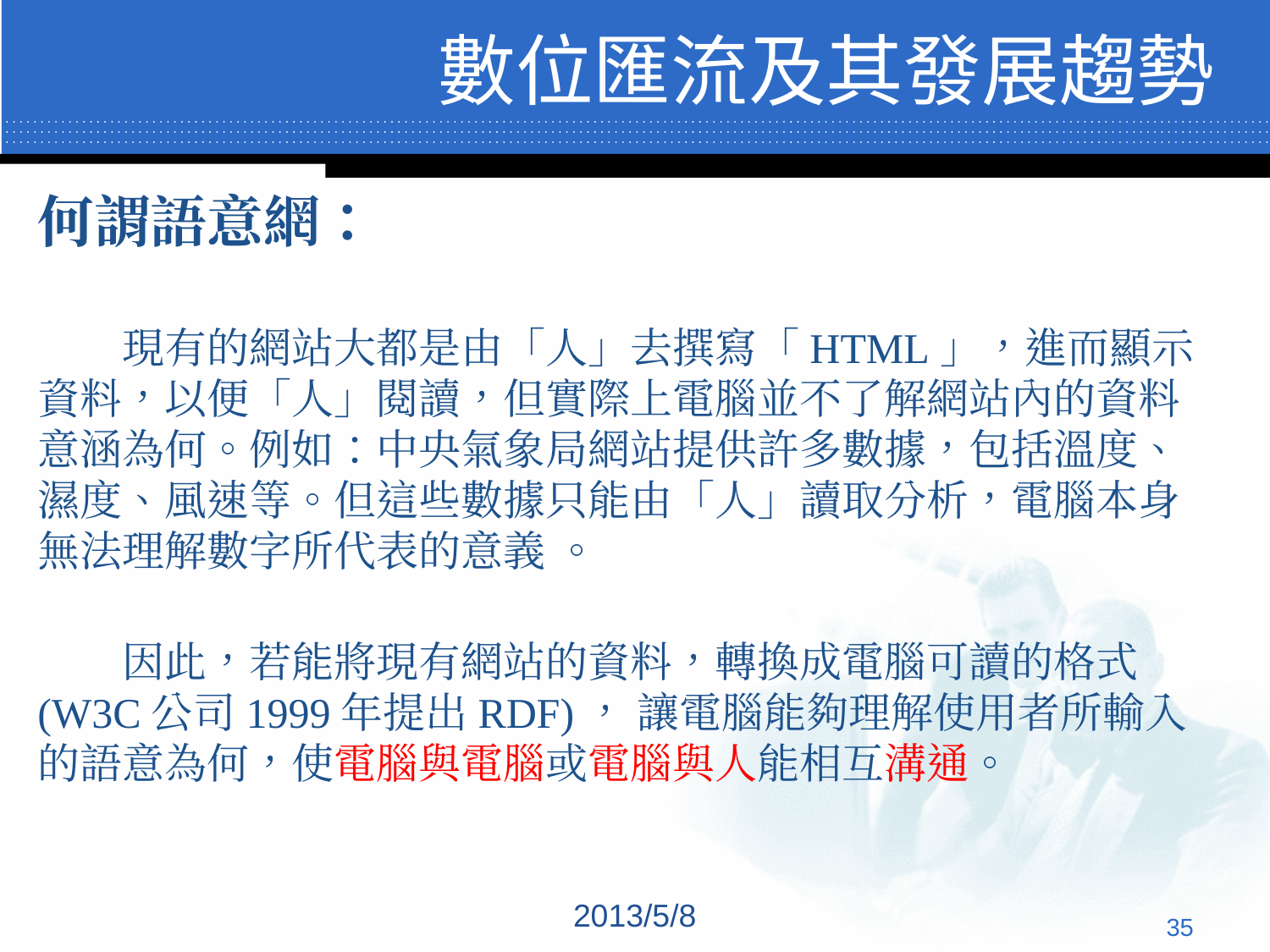

# 數位匯流及其發展趨勢
何謂語意網：

　　現有的網站大都是由「人」去撰寫「HTML」，進而顯示資料，以便「人」閱讀，但實際上電腦並不了解網站內的資料意涵為何。例如：中央氣象局網站提供許多數據，包括溫度、濕度、風速等。但這些數據只能由「人」讀取分析，電腦本身無法理解數字所代表的意義 。
　　因此，若能將現有網站的資料，轉換成電腦可讀的格式(W3C公司1999年提出RDF)， 讓電腦能夠理解使用者所輸入的語意為何，使電腦與電腦或電腦與人能相互溝通。
2013/5/8
35